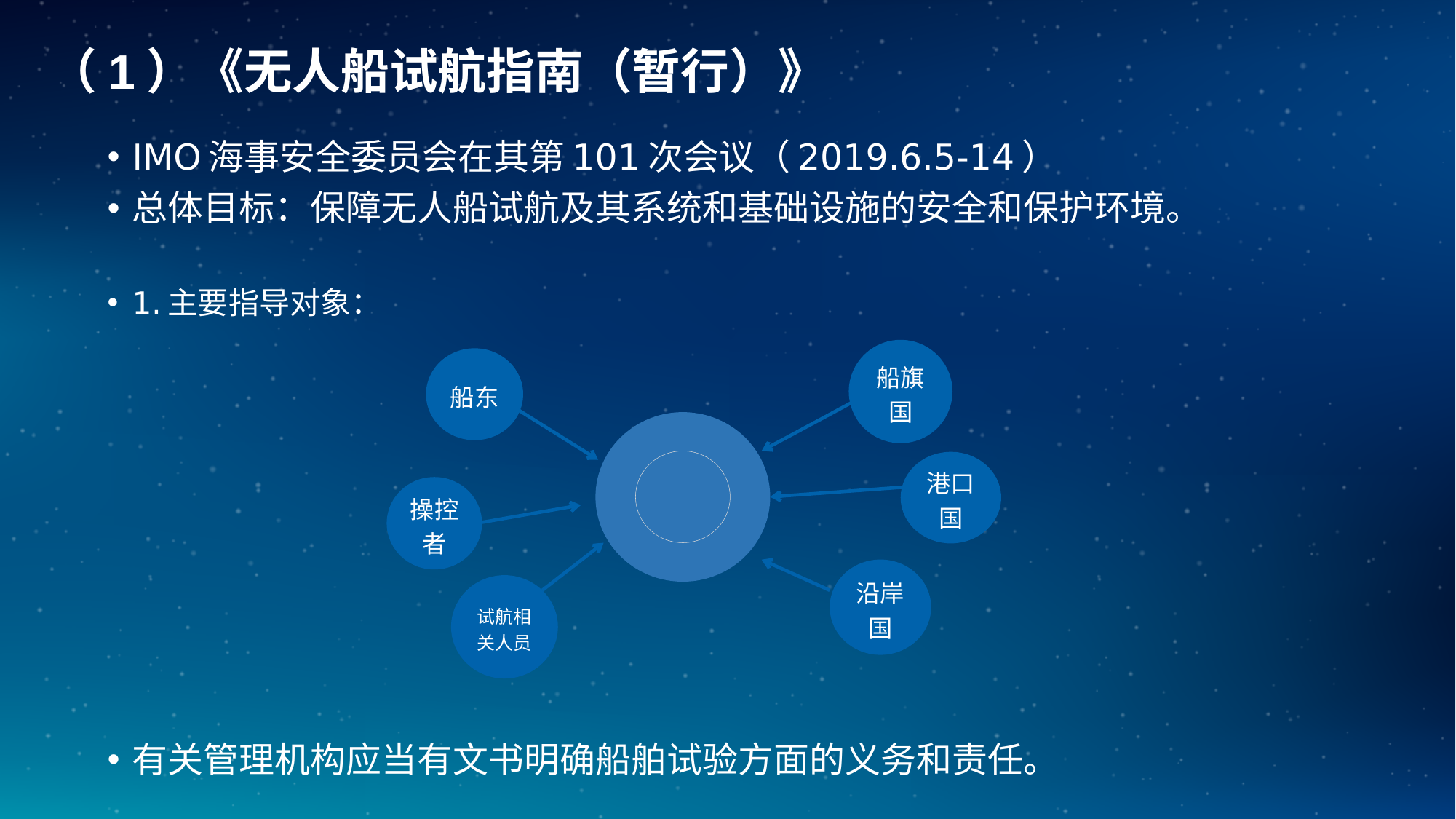

（1）《无人船试航指南（暂行）》
IMO海事安全委员会在其第101次会议（2019.6.5-14）
总体目标：保障无人船试航及其系统和基础设施的安全和保护环境。

1.主要指导对象：

有关管理机构应当有文书明确船舶试验方面的义务和责任。

船旗国
船东

港口国
操控者
沿岸国
试航相关人员